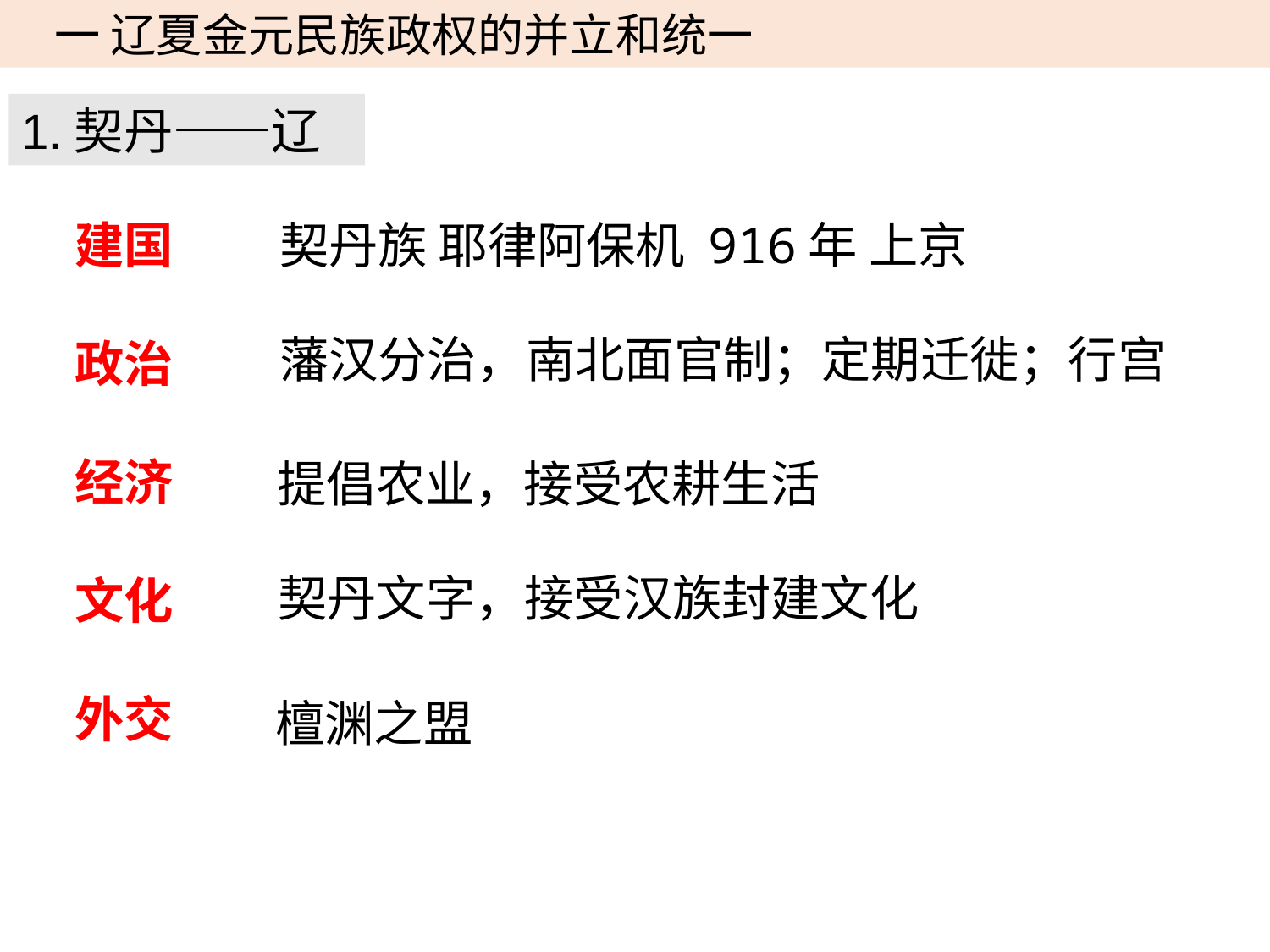

一 辽夏金元民族政权的并立和统一
1.契丹——辽
建国

政治

经济

文化

外交
契丹族 耶律阿保机 916年 上京
藩汉分治，南北面官制；定期迁徙；行宫
提倡农业，接受农耕生活
契丹文字，接受汉族封建文化
檀渊之盟